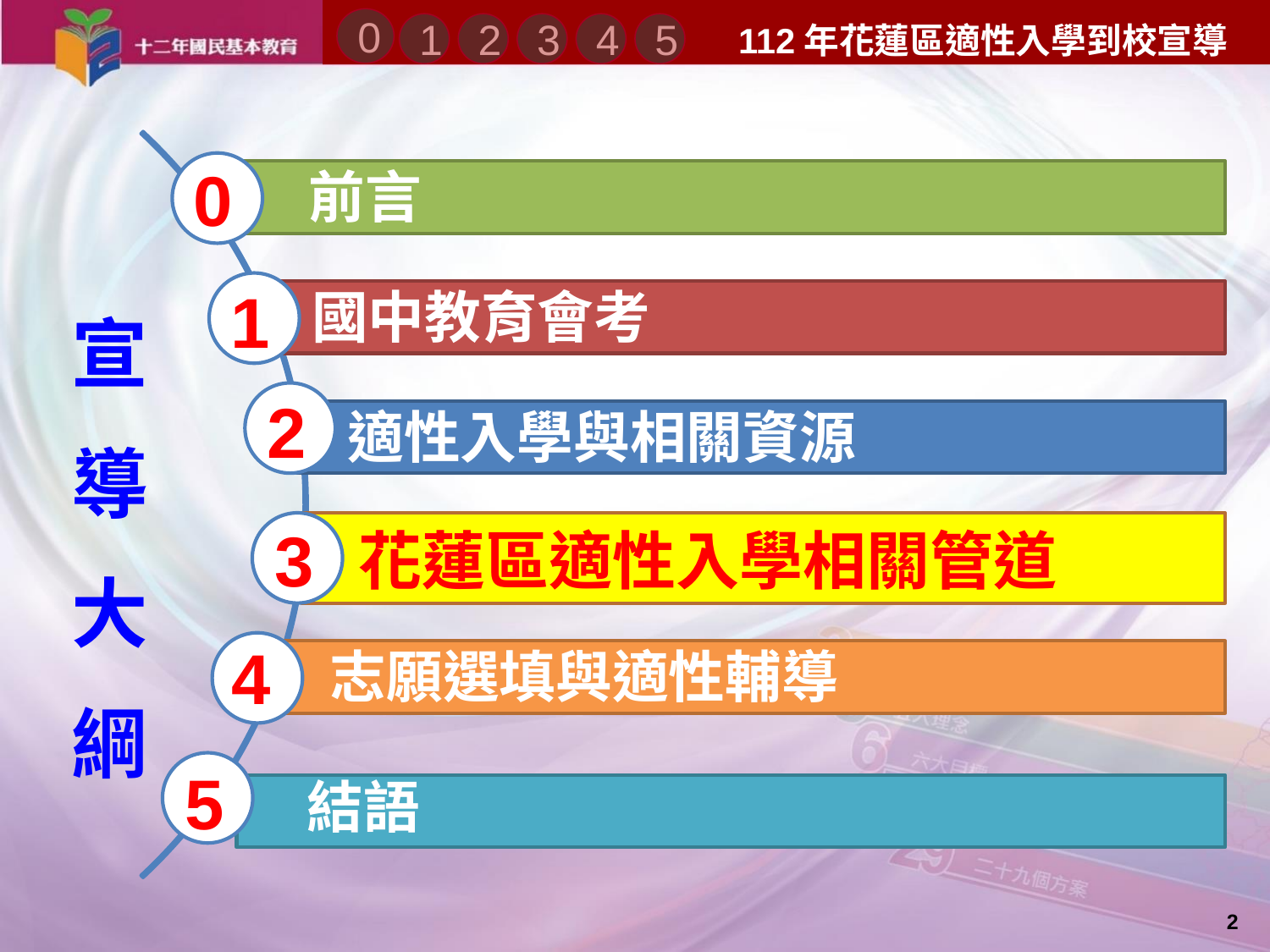

前言

國中教育會考

適性入學與相關資源

志願選填與適性輔導

0
112年花蓮區適性入學到校宣導
1
2
3
4
5
0
1
宣
導
大
綱
2
3
花蓮區適性入學相關管道
4
5
結語
2